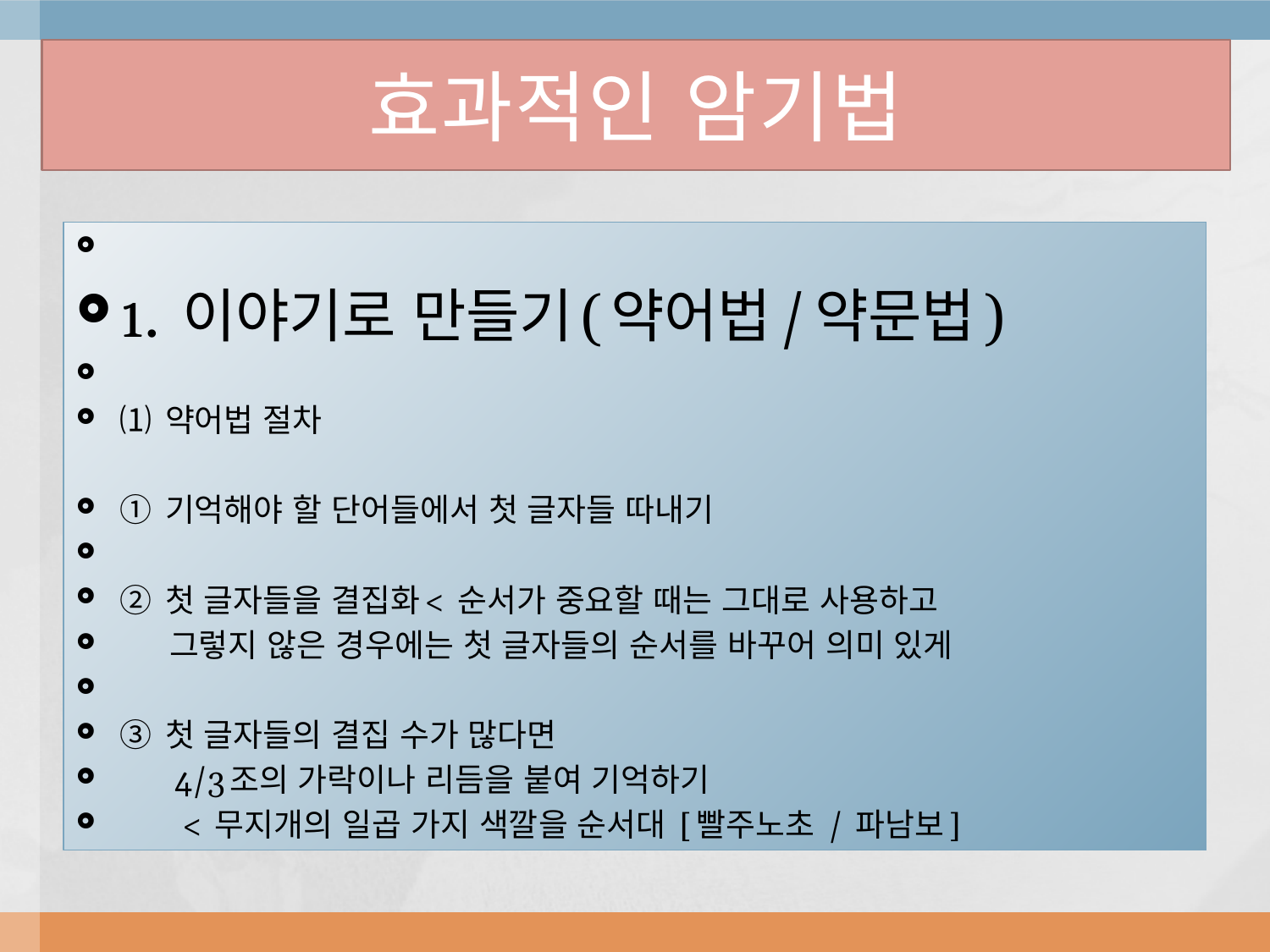

# 효과적인 암기법

1. 이야기로 만들기(약어법/약문법)

⑴ 약어법 절차

① 기억해야 할 단어들에서 첫 글자들 따내기

② 첫 글자들을 결집화< 순서가 중요할 때는 그대로 사용하고
     그렇지 않은 경우에는 첫 글자들의 순서를 바꾸어 의미 있게

③ 첫 글자들의 결집 수가 많다면
       4/3조의 가락이나 리듬을 붙여 기억하기
        < 무지개의 일곱 가지 색깔을 순서대 [빨주노초 / 파남보]